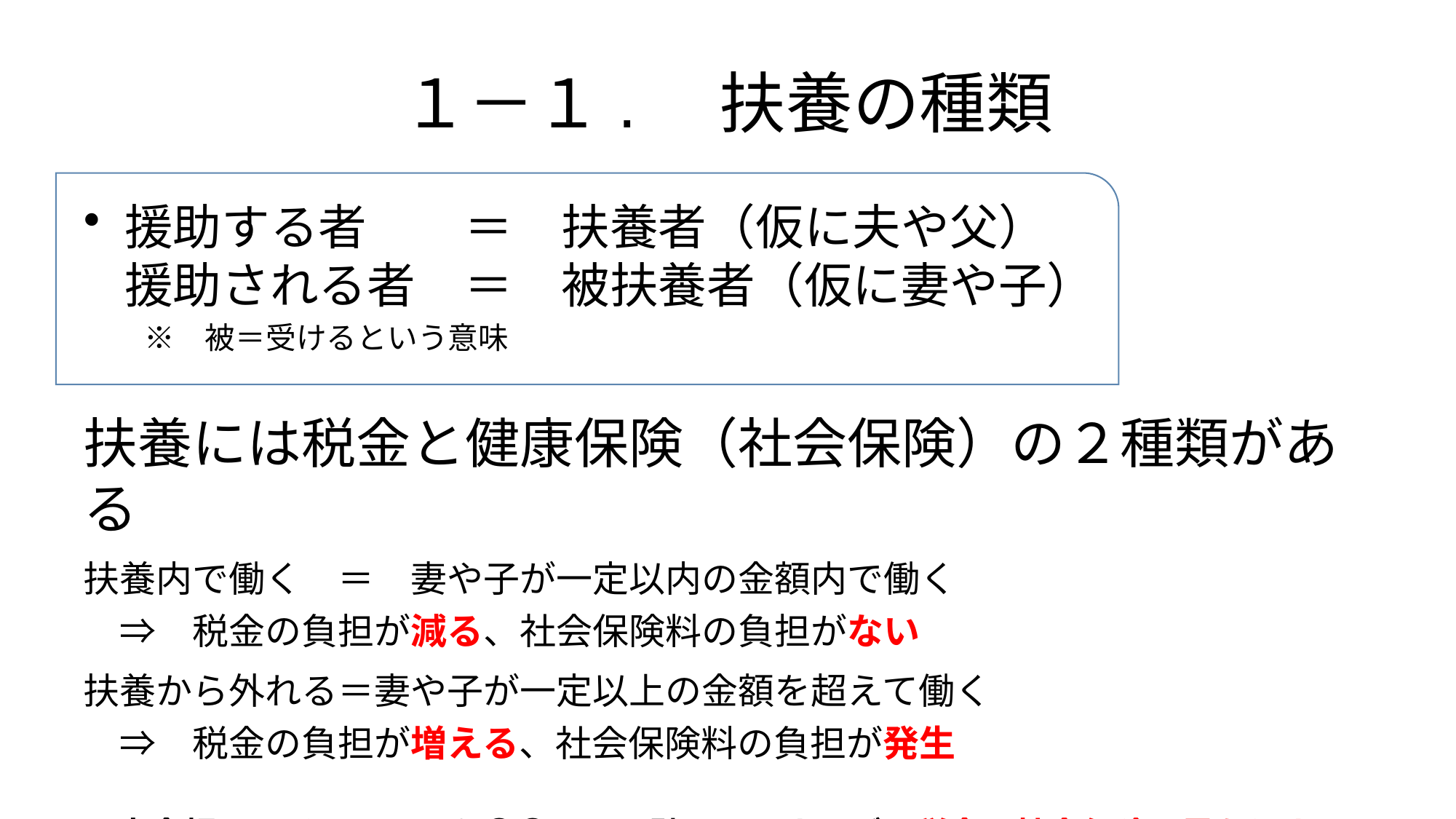

# １－１.　扶養の種類

援助する者　　＝　扶養者（仮に夫や父）
援助される者　＝　被扶養者（仮に妻や子）
　　※　被＝受けるという意味

扶養には税金と健康保険（社会保険）の２種類がある
扶養内で働く　＝　妻や子が一定以内の金額内で働く
　⇒　税金の負担が減る、社会保険料の負担がない
扶養から外れる＝妻や子が一定以上の金額を超えて働く
　⇒　税金の負担が増える、社会保険料の負担が発生

一定金額のラインのことを〇〇万円の壁と言いますが、税金と社会保険で異なります。